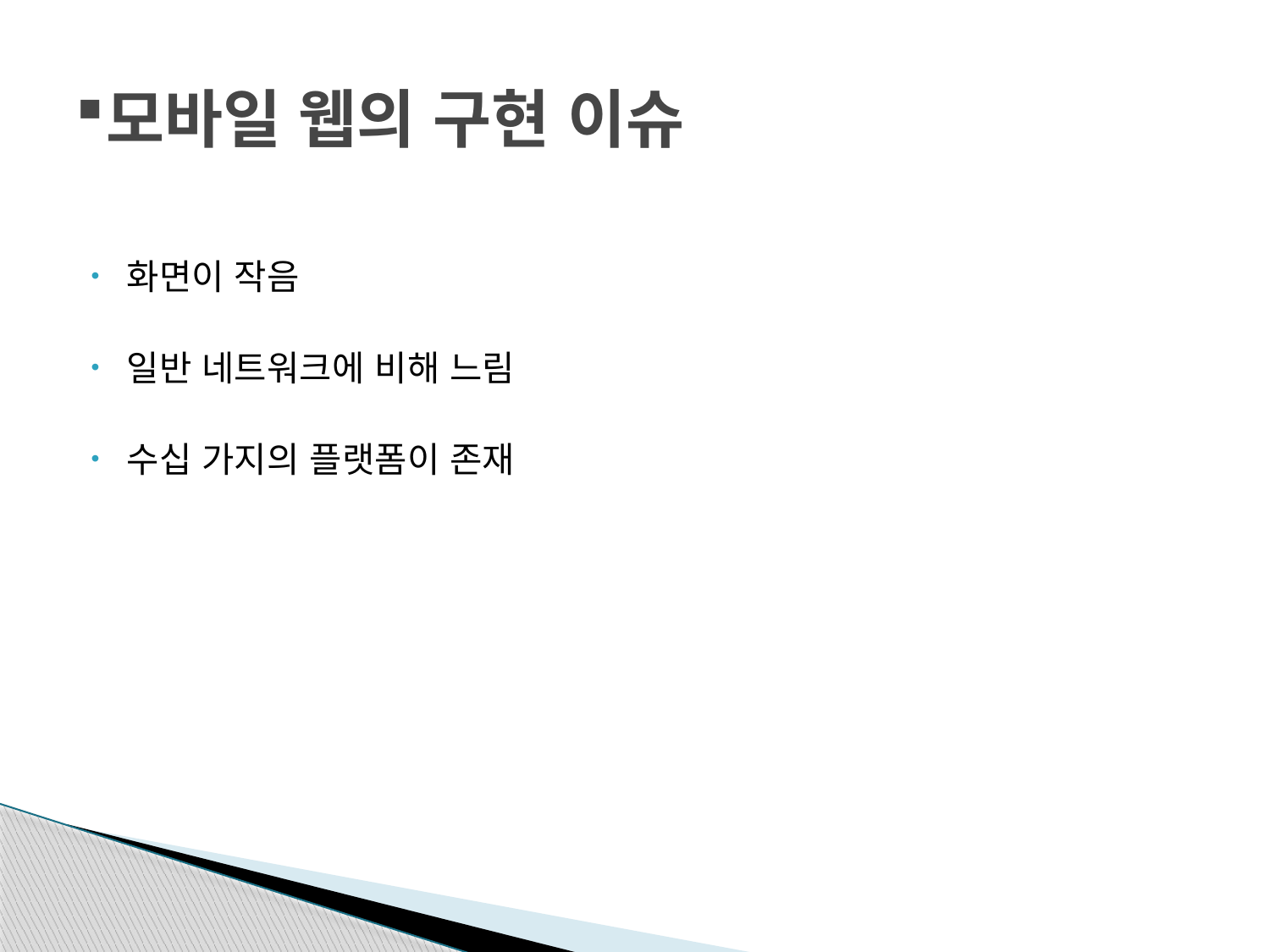

# 모바일 웹의 구현 이슈
화면이 작음
일반 네트워크에 비해 느림
수십 가지의 플랫폼이 존재